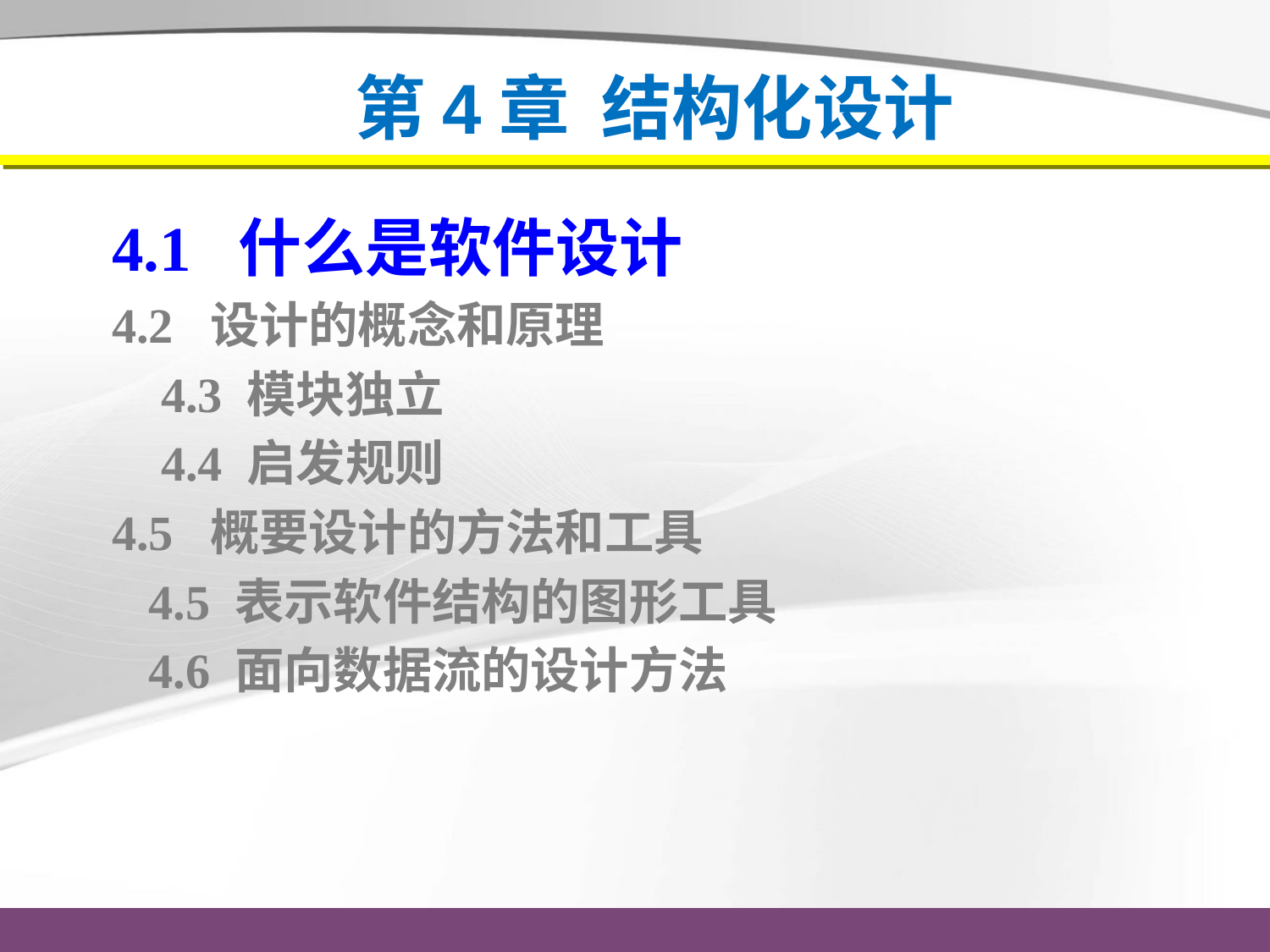

# 第4章  结构化设计
4.1  什么是软件设计
4.2  设计的概念和原理
    4.3 模块独立
    4.4 启发规则
4.5  概要设计的方法和工具
   4.5 表示软件结构的图形工具
   4.6 面向数据流的设计方法